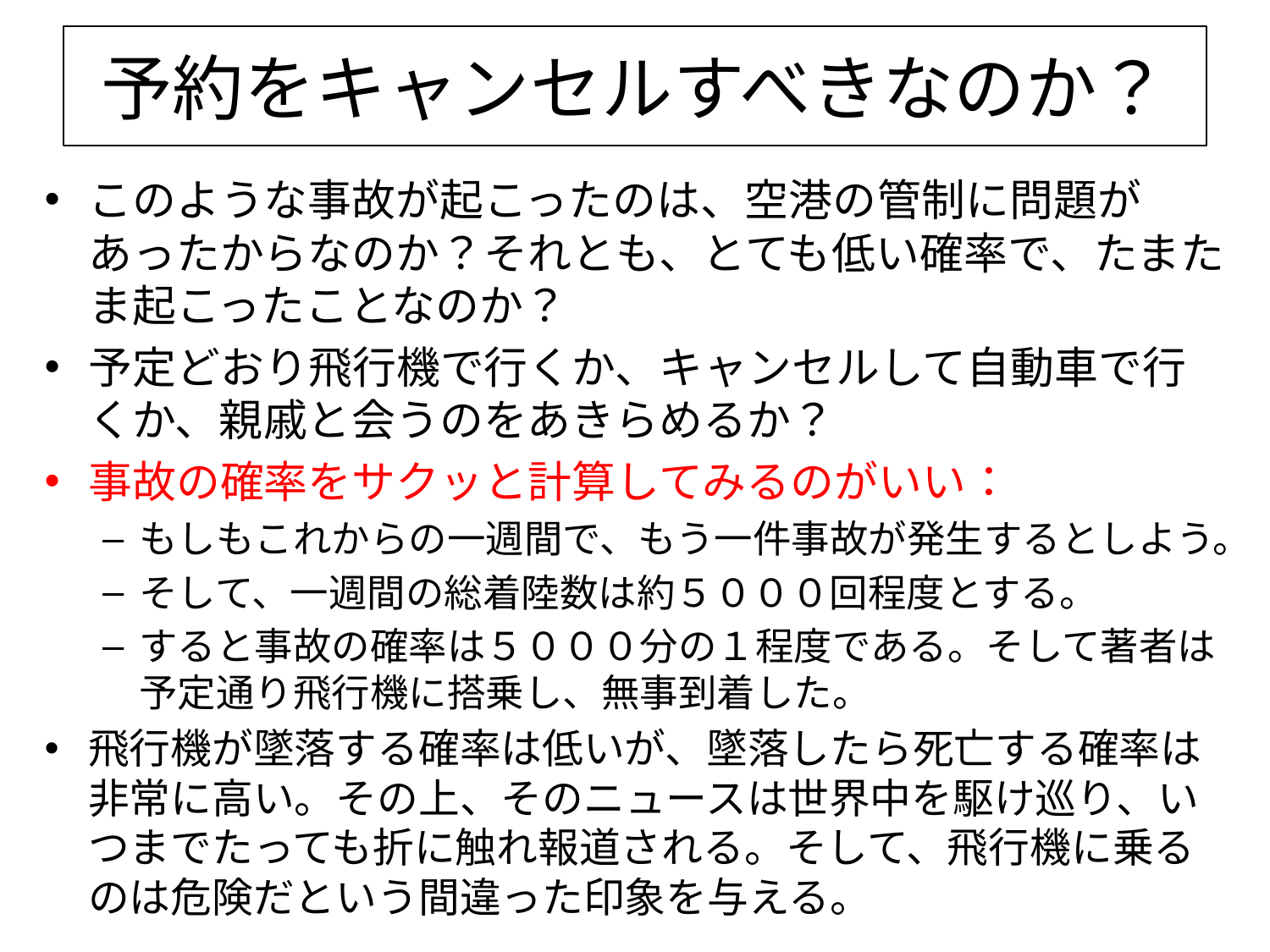

# 予約をキャンセルすべきなのか？
このような事故が起こったのは、空港の管制に問題があったからなのか？それとも、とても低い確率で、たまたま起こったことなのか？
予定どおり飛行機で行くか、キャンセルして自動車で行くか、親戚と会うのをあきらめるか？
事故の確率をサクッと計算してみるのがいい：
もしもこれからの一週間で、もう一件事故が発生するとしよう。
そして、一週間の総着陸数は約５０００回程度とする。
すると事故の確率は５０００分の１程度である。そして著者は予定通り飛行機に搭乗し、無事到着した。
飛行機が墜落する確率は低いが、墜落したら死亡する確率は非常に高い。その上、そのニュースは世界中を駆け巡り、いつまでたっても折に触れ報道される。そして、飛行機に乗るのは危険だという間違った印象を与える。